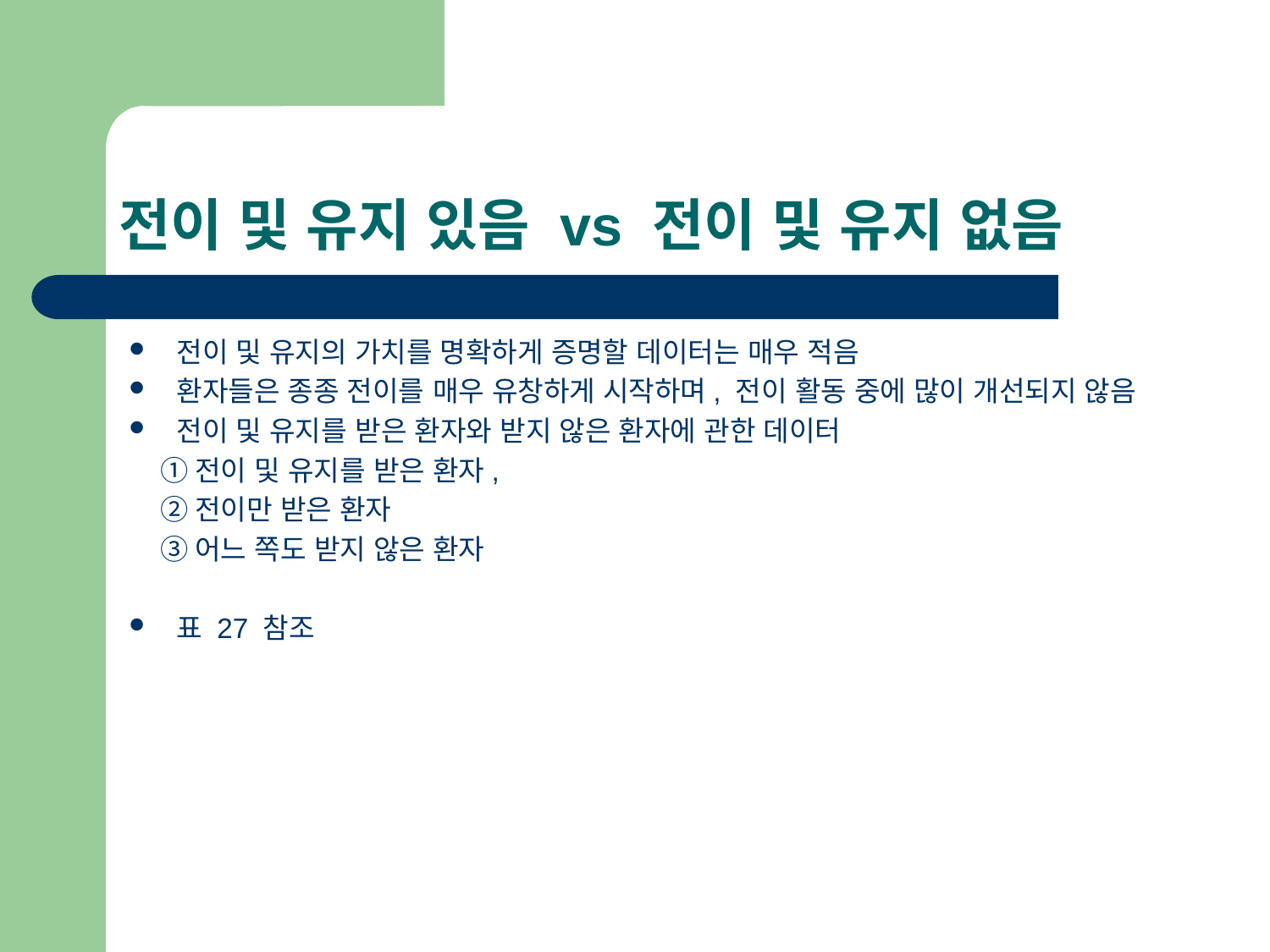

# 전이 및 유지 있음 vs 전이 및 유지 없음
전이 및 유지의 가치를 명확하게 증명할 데이터는 매우 적음
환자들은 종종 전이를 매우 유창하게 시작하며, 전이 활동 중에 많이 개선되지 않음
전이 및 유지를 받은 환자와 받지 않은 환자에 관한 데이터
    ①전이 및 유지를 받은 환자,
    ②전이만 받은 환자
    ③어느 쪽도 받지 않은 환자

표 27 참조